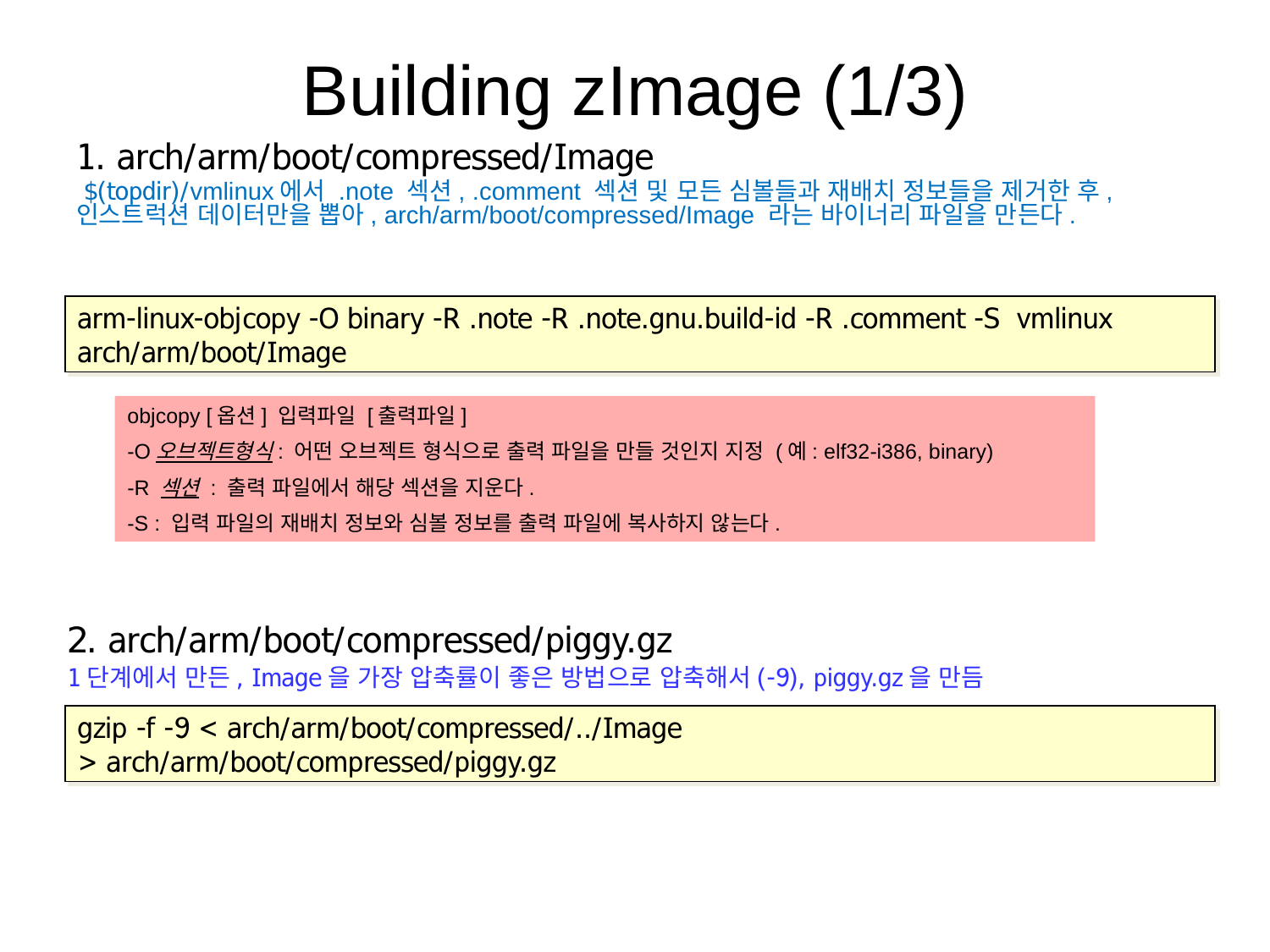

# Building zImage (1/3)
1. arch/arm/boot/compressed/Image
 $(topdir)/vmlinux에서 .note 섹션, .comment 섹션 및 모든 심볼들과 재배치 정보들을 제거한 후, 인스트럭션 데이터만을 뽑아, arch/arm/boot/compressed/Image 라는 바이너리 파일을 만든다.

arm-linux-objcopy -O binary -R .note -R .note.gnu.build-id -R .comment -S  vmlinux
arch/arm/boot/Image
objcopy [옵션] 입력파일 [출력파일]
-O오브젝트형식: 어떤 오브젝트 형식으로 출력 파일을 만들 것인지 지정 (예: elf32-i386, binary)
-R 섹션 : 출력 파일에서 해당 섹션을 지운다.
-S : 입력 파일의 재배치 정보와 심볼 정보를 출력 파일에 복사하지 않는다.
2. arch/arm/boot/compressed/piggy.gz
1단계에서 만든, Image을 가장 압축률이 좋은 방법으로 압축해서(-9), piggy.gz을 만듬
gzip -f -9 < arch/arm/boot/compressed/../Image
> arch/arm/boot/compressed/piggy.gz